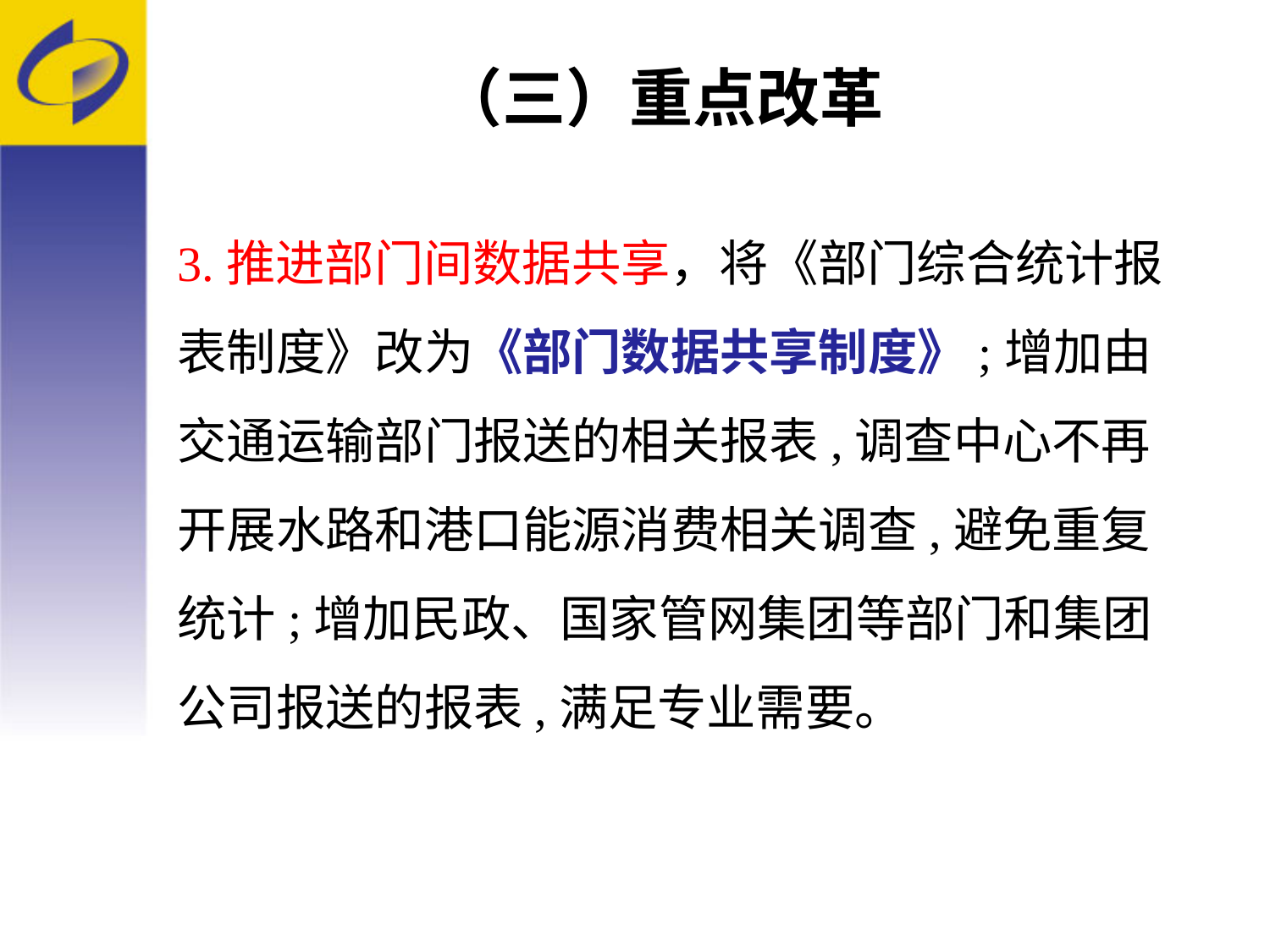

# （三）重点改革
3.推进部门间数据共享，将《部门综合统计报表制度》改为《部门数据共享制度》;增加由交通运输部门报送的相关报表,调查中心不再开展水路和港口能源消费相关调查,避免重复统计;增加民政、国家管网集团等部门和集团公司报送的报表,满足专业需要。